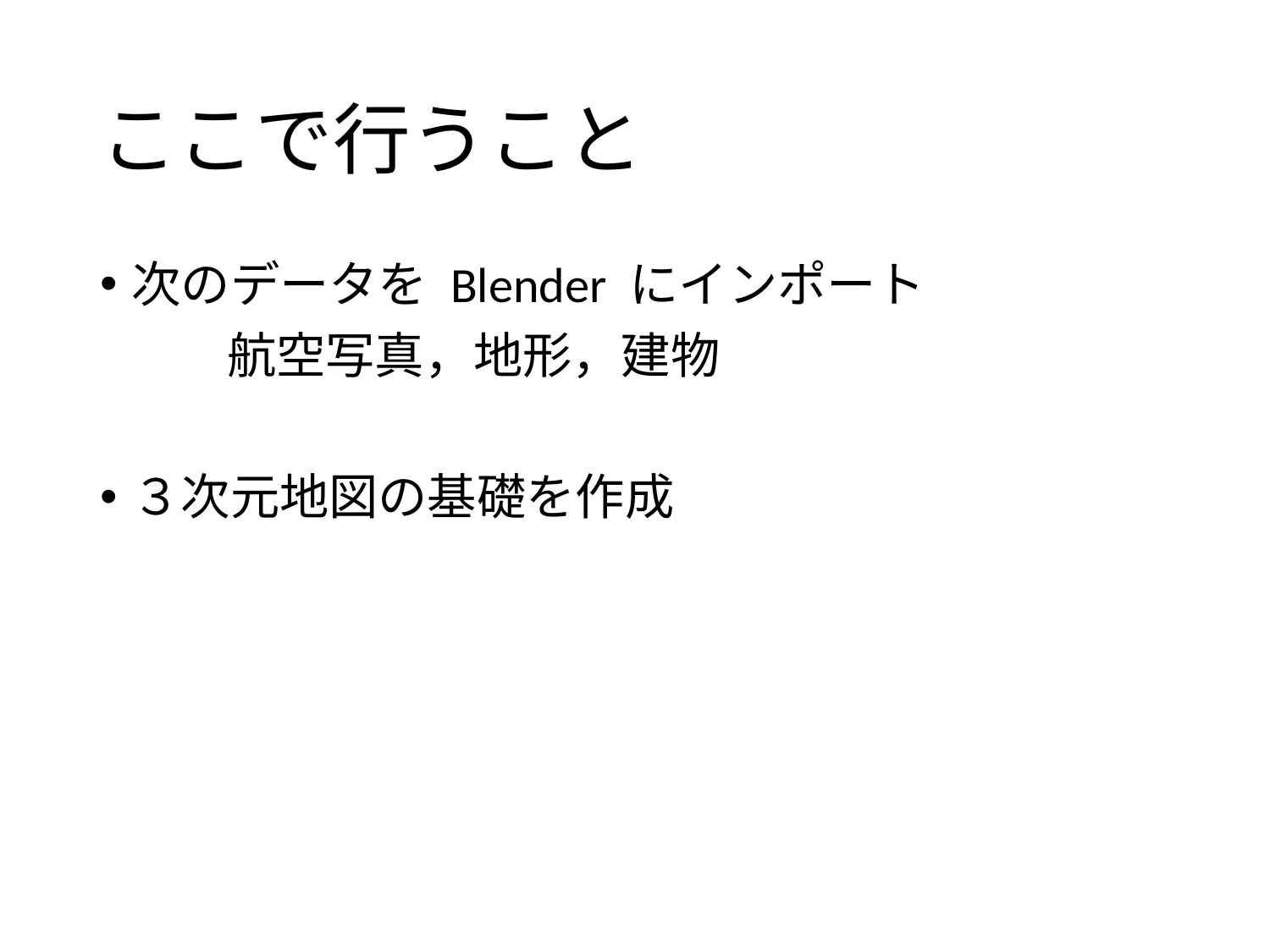

# ここで行うこと
次のデータを Blender にインポート
	航空写真，地形，建物

３次元地図の基礎を作成